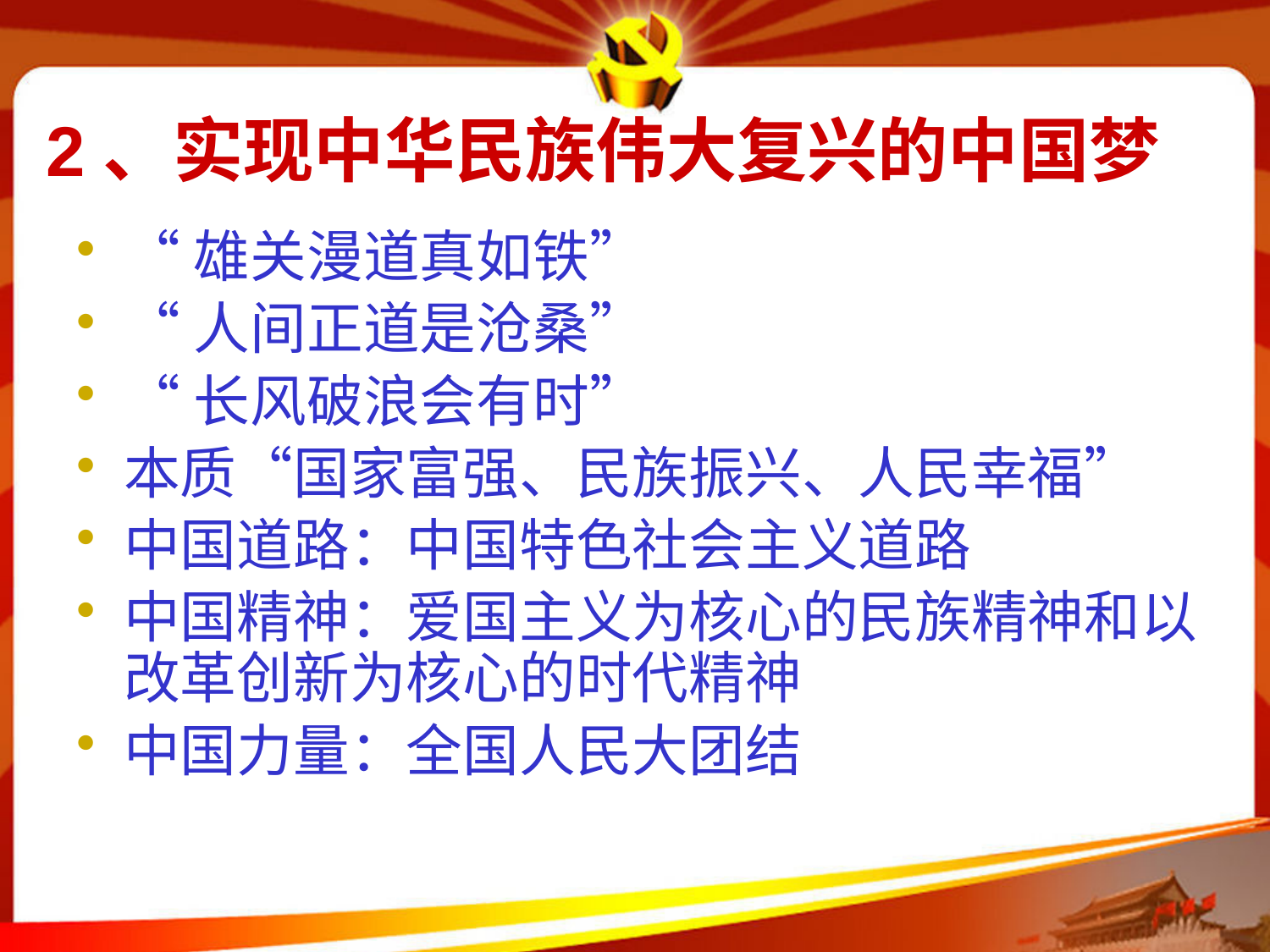

# 2、实现中华民族伟大复兴的中国梦
“雄关漫道真如铁”
“人间正道是沧桑”
“长风破浪会有时”
本质“国家富强、民族振兴、人民幸福”
中国道路：中国特色社会主义道路
中国精神：爱国主义为核心的民族精神和以改革创新为核心的时代精神
中国力量：全国人民大团结